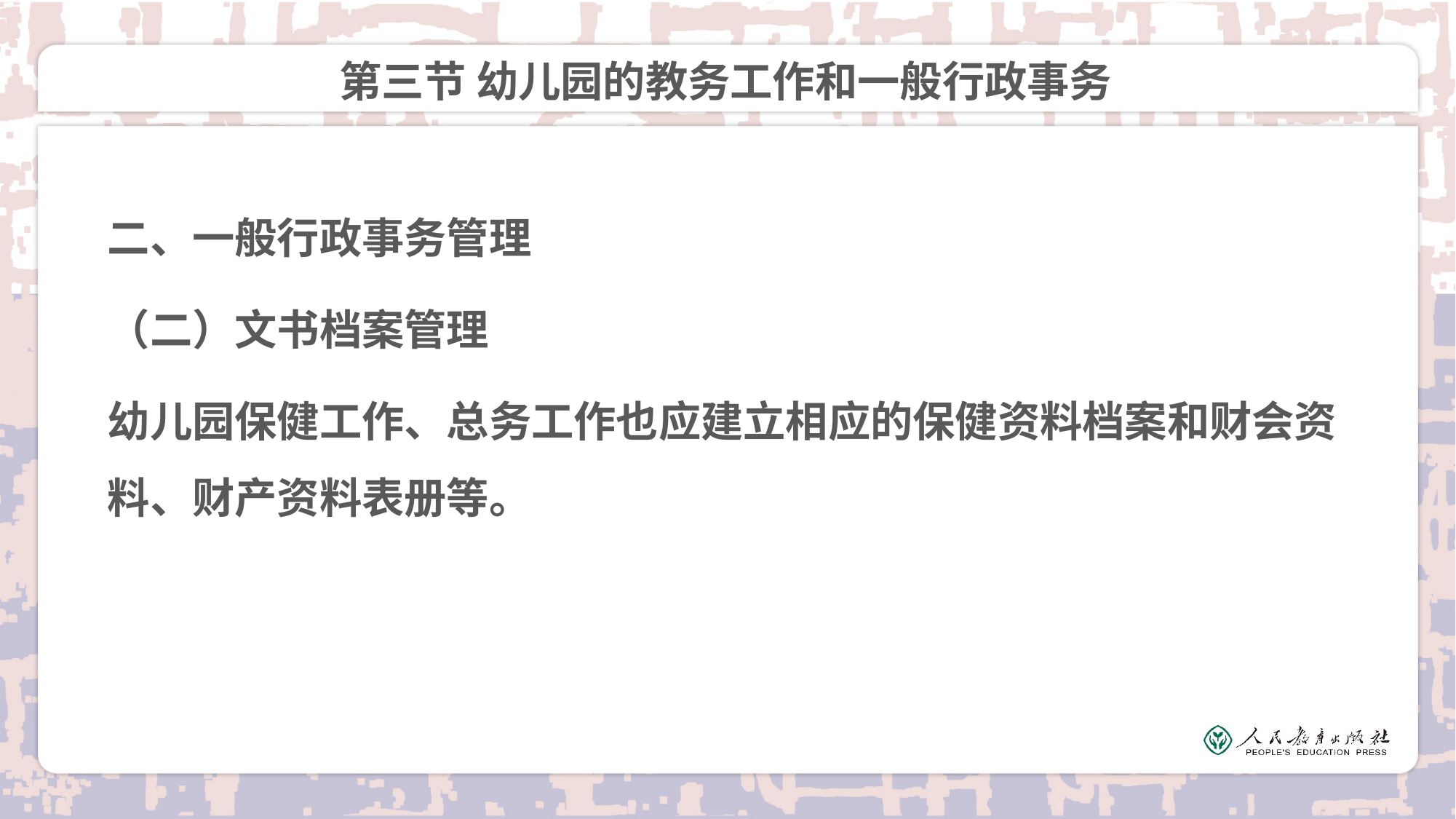

# 第三节 幼儿园的教务工作和一般行政事务
二、一般行政事务管理
（二）文书档案管理
幼儿园保健工作、总务工作也应建立相应的保健资料档案和财会资料、财产资料表册等。